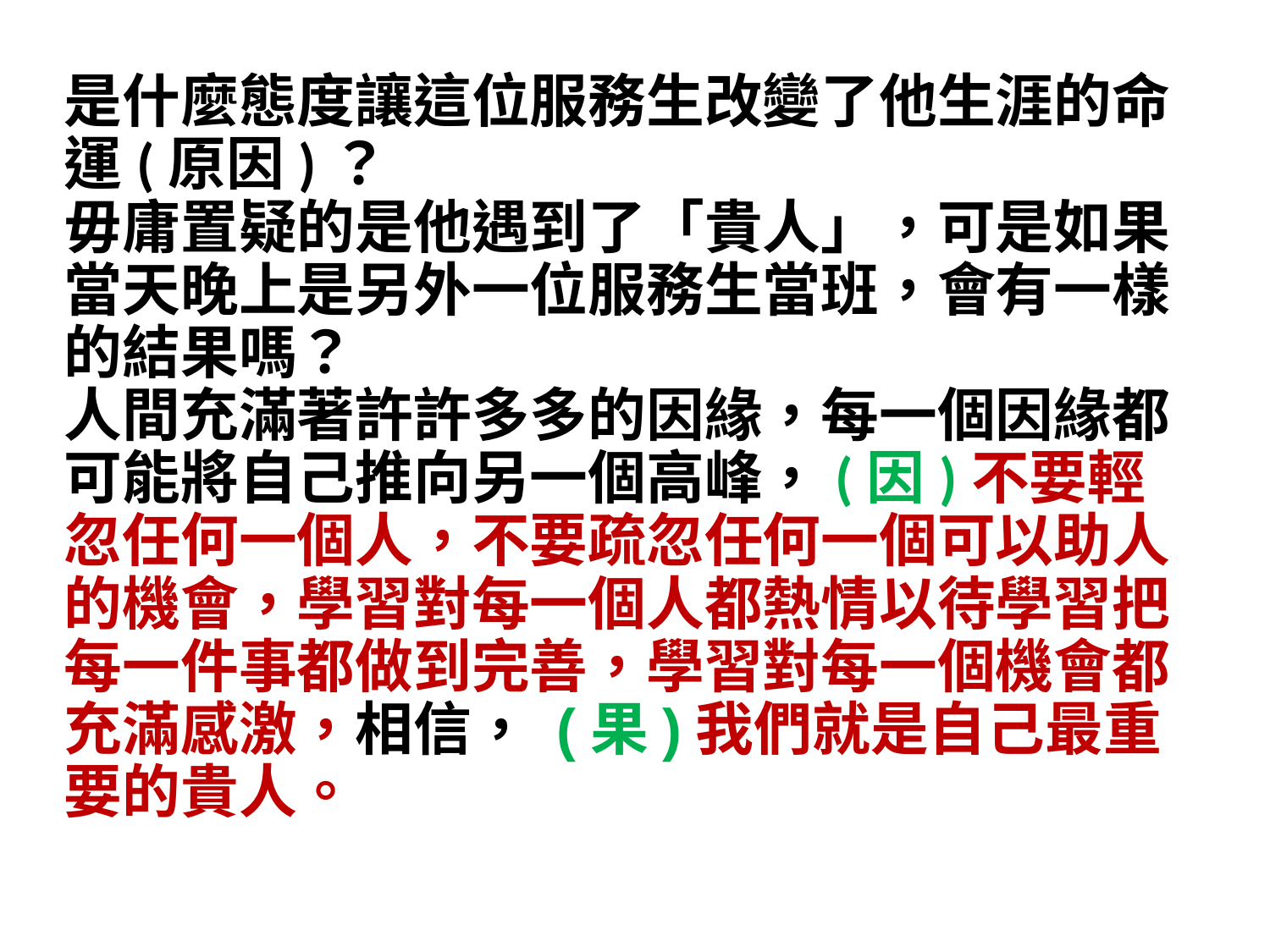

是什麼態度讓這位服務生改變了他生涯的命運(原因)？
毋庸置疑的是他遇到了「貴人」，可是如果當天晚上是另外一位服務生當班，會有一樣的結果嗎？
人間充滿著許許多多的因緣，每一個因緣都可能將自己推向另一個高峰，(因)不要輕忽任何一個人，不要疏忽任何一個可以助人的機會，學習對每一個人都熱情以待學習把每一件事都做到完善，學習對每一個機會都充滿感激，相信， (果)我們就是自己最重要的貴人。